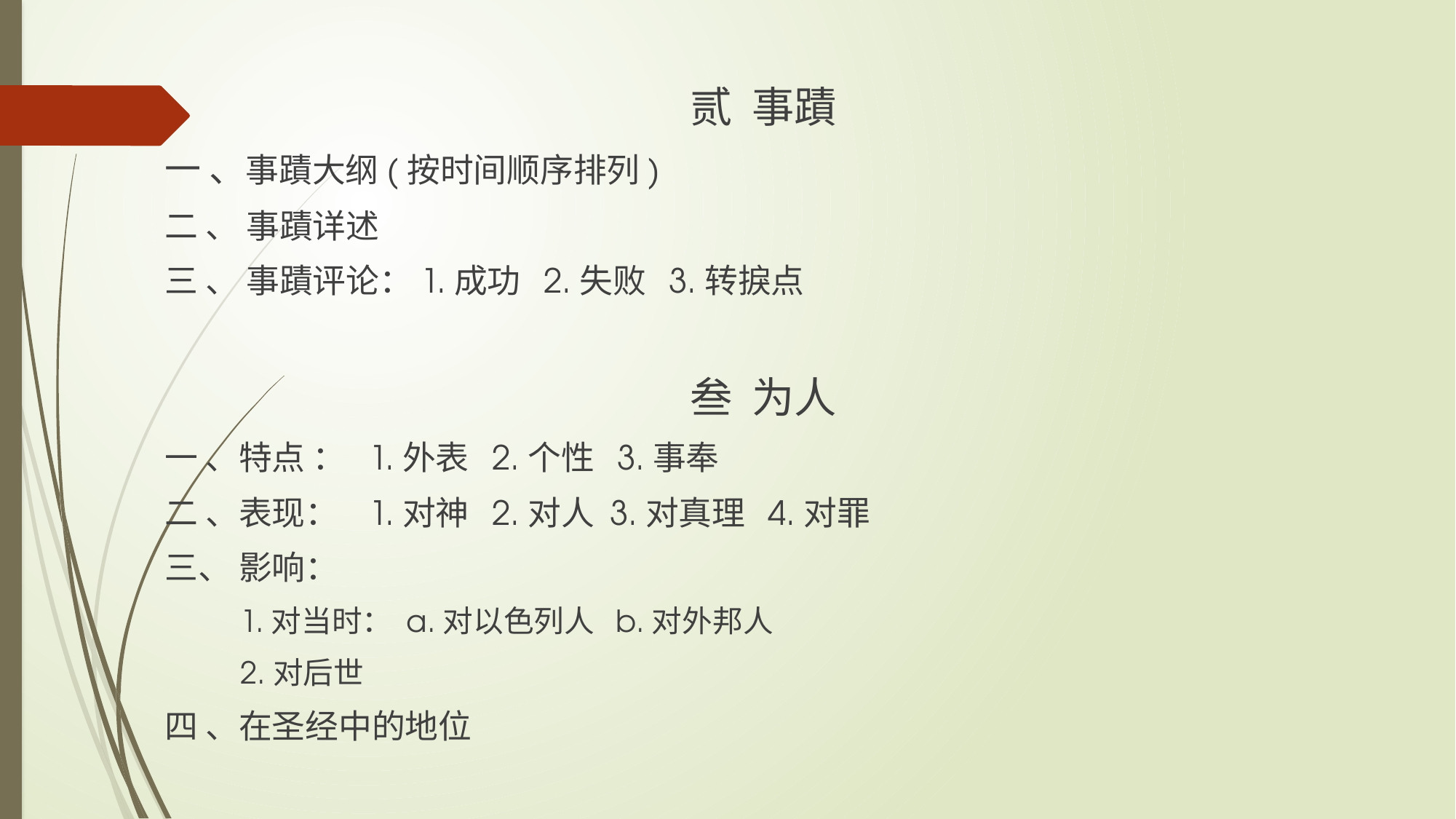

#
贰  事蹟
一 、事蹟大纲(按时间顺序排列)
二 、 事蹟详述
三 、 事蹟评论：1.成功  2.失败  3.转捩点

叁  为人
一 、特点 ：  1.外表  2.个性  3.事奉
二 、表现：   1.对神  2.对人 3.对真理  4.对罪
三、 影响：
1.对当时： a.对以色列人  b.对外邦人
2.对后世
四 、在圣经中的地位